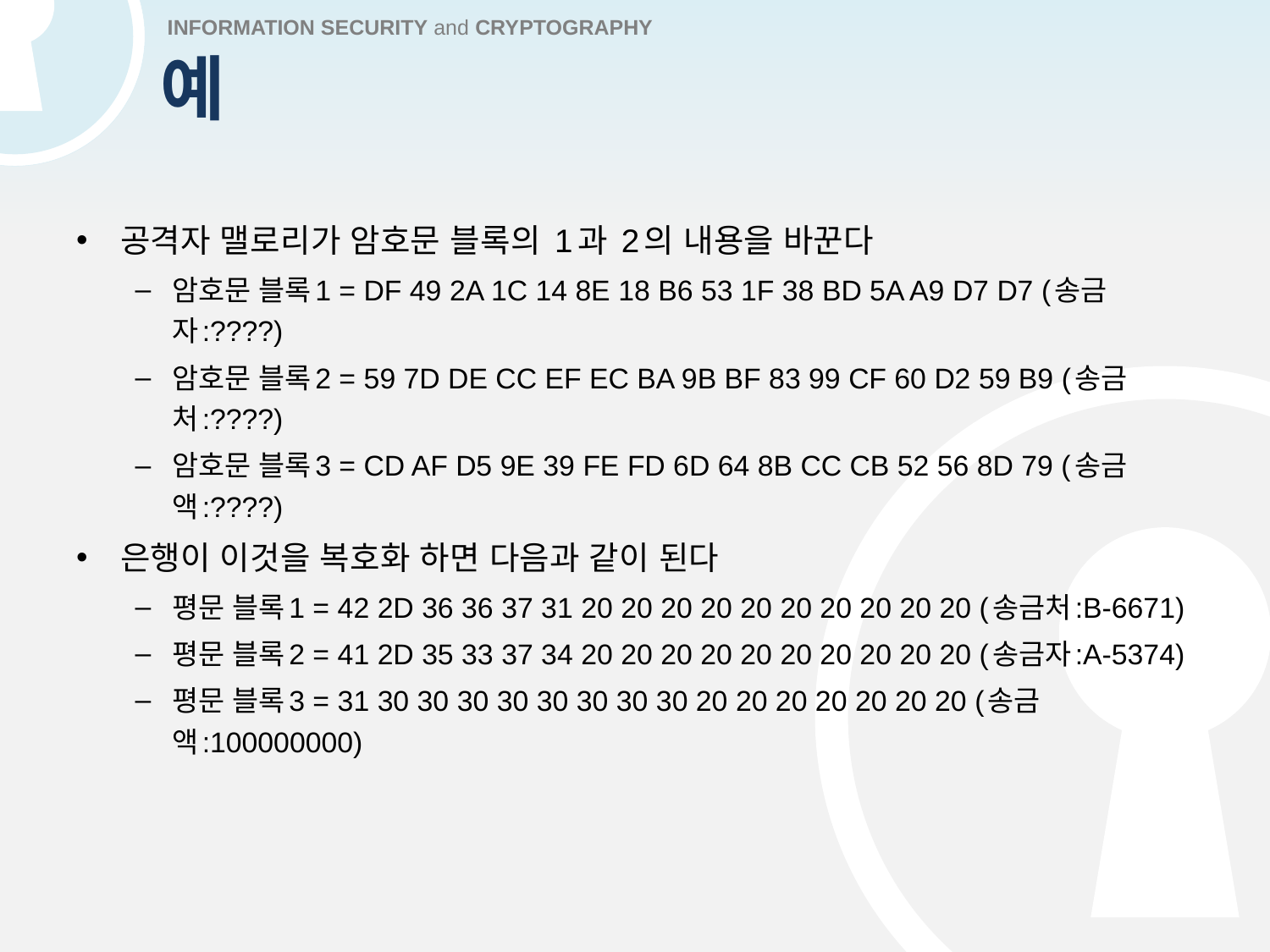

# 예
공격자 맬로리가 암호문 블록의 1과 2의 내용을 바꾼다
암호문 블록1 = DF 49 2A 1C 14 8E 18 B6 53 1F 38 BD 5A A9 D7 D7 (송금자:????)
암호문 블록2 = 59 7D DE CC EF EC BA 9B BF 83 99 CF 60 D2 59 B9 (송금처:????)
암호문 블록3 = CD AF D5 9E 39 FE FD 6D 64 8B CC CB 52 56 8D 79 (송금액:????)
은행이 이것을 복호화 하면 다음과 같이 된다
평문 블록1 = 42 2D 36 36 37 31 20 20 20 20 20 20 20 20 20 20 (송금처:B-6671)
평문 블록2 = 41 2D 35 33 37 34 20 20 20 20 20 20 20 20 20 20 (송금자:A-5374)
평문 블록3 = 31 30 30 30 30 30 30 30 30 20 20 20 20 20 20 20 (송금액:100000000)